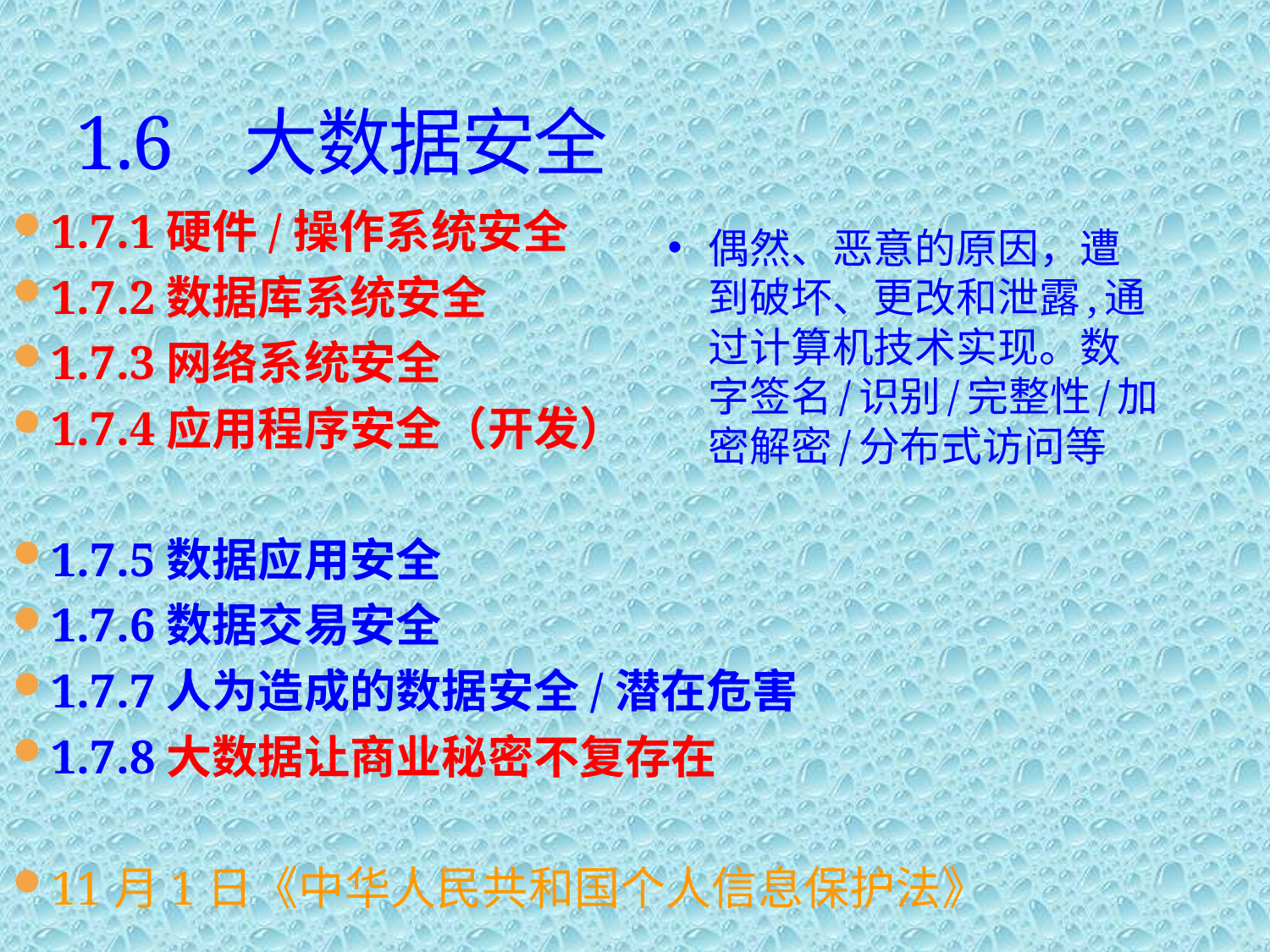

# 1.6   大数据安全
1.7.1硬件/操作系统安全
1.7.2数据库系统安全
1.7.3网络系统安全
1.7.4应用程序安全（开发）

1.7.5数据应用安全
1.7.6数据交易安全
1.7.7人为造成的数据安全/潜在危害
1.7.8大数据让商业秘密不复存在

11月1日《中华人民共和国个人信息保护法》
偶然、恶意的原因，遭到破坏、更改和泄露,通过计算机技术实现。数字签名/识别/完整性/加密解密/分布式访问等